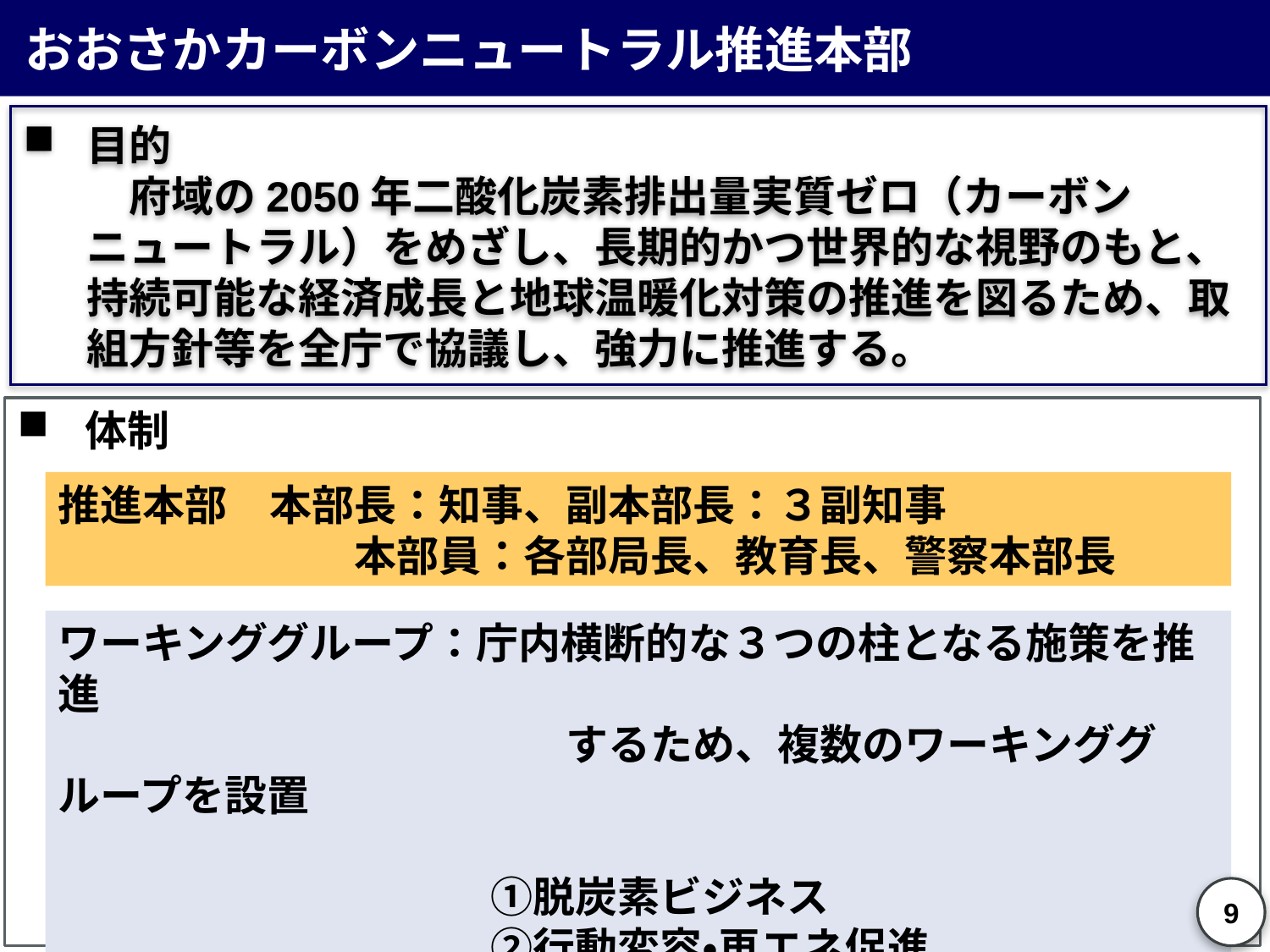

おおさかカーボンニュートラル推進本部
目的
　府域の2050年二酸化炭素排出量実質ゼロ（カーボンニュートラル）をめざし、長期的かつ世界的な視野のもと、持続可能な経済成長と地球温暖化対策の推進を図るため、取組方針等を全庁で協議し、強力に推進する。
 体制
推進本部　本部長：知事、副本部長：３副知事
　　　　　　　本部員：各部局長、教育長、警察本部長
ワーキンググループ：庁内横断的な３つの柱となる施策を推進
　　　　　　　　　　　　するため、複数のワーキンググループを設置

　　　　　　　　　　 ①脱炭素ビジネス
　　　　　　　　　　 ②行動変容・再エネ促進
　　　　　　　　　　 ③率先取組
9